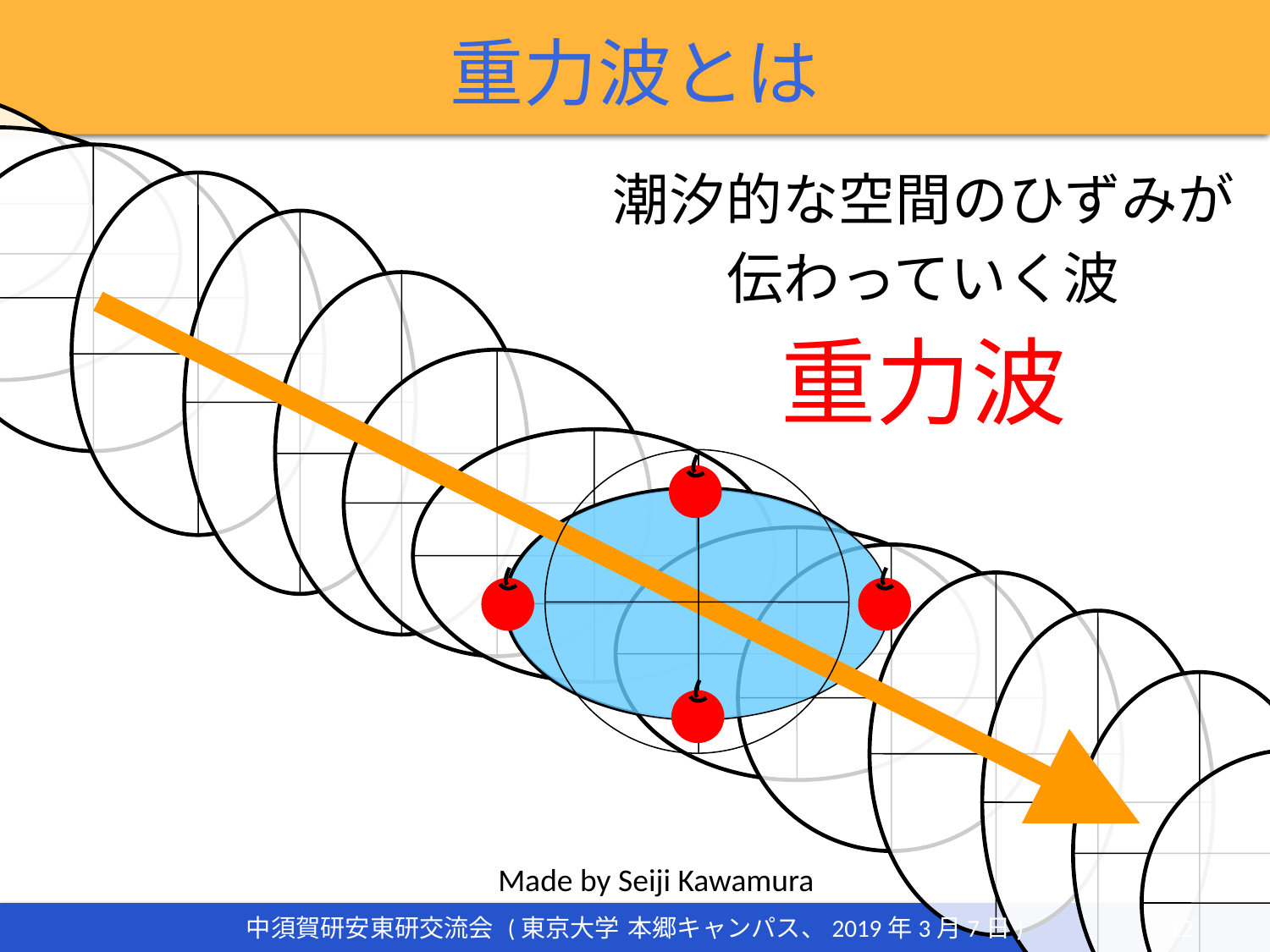

# 重力波とは
潮汐的な空間のひずみが
伝わっていく波

重力波

Made by Seiji Kawamura
12
中須賀研安東研交流会 (東京大学 本郷キャンパス、2019年3月7日)